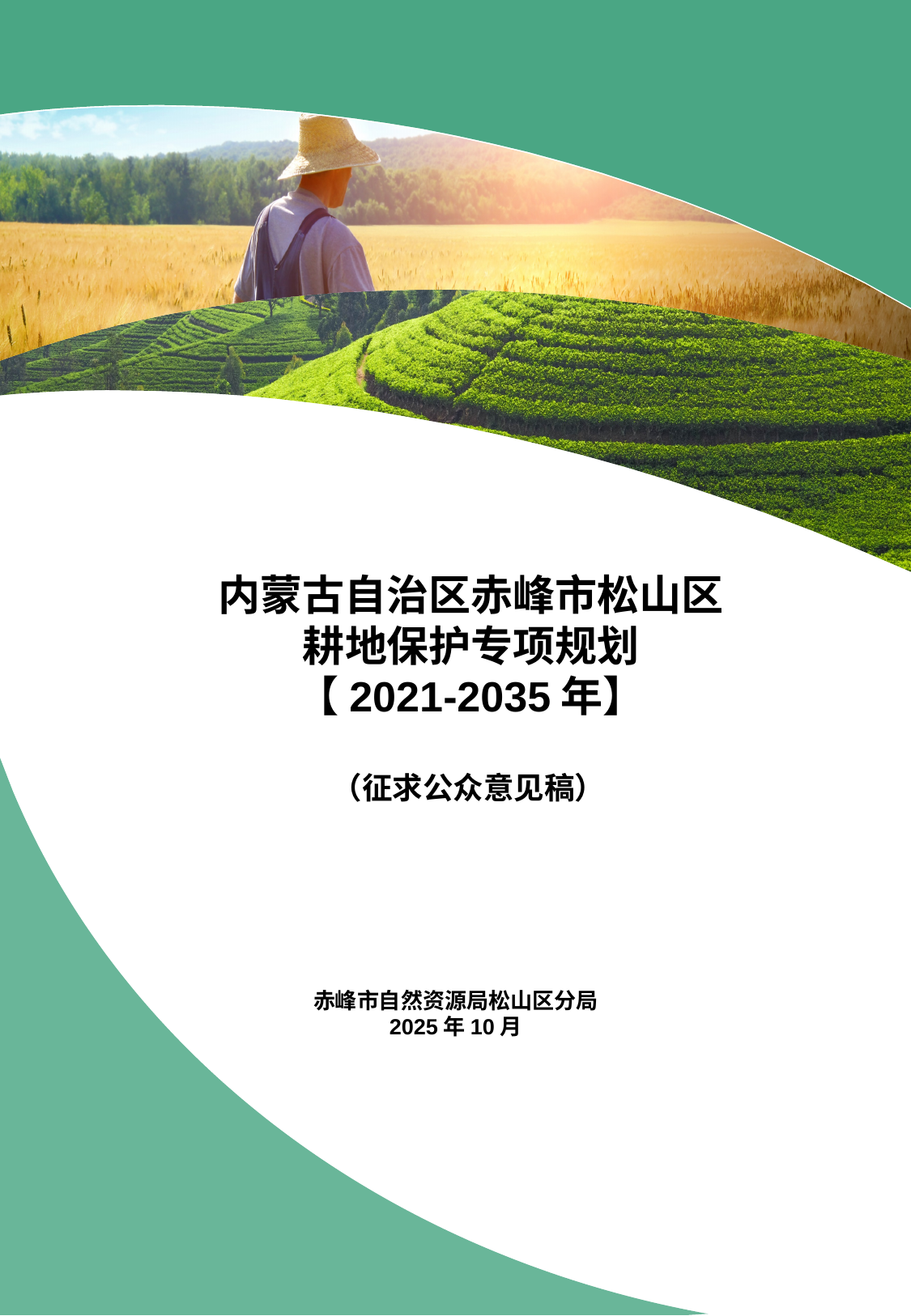

内蒙古自治区赤峰市松山区
耕地保护专项规划
【2021-2035年】
（征求公众意见稿）

赤峰市自然资源局松山区分局
2025年10月